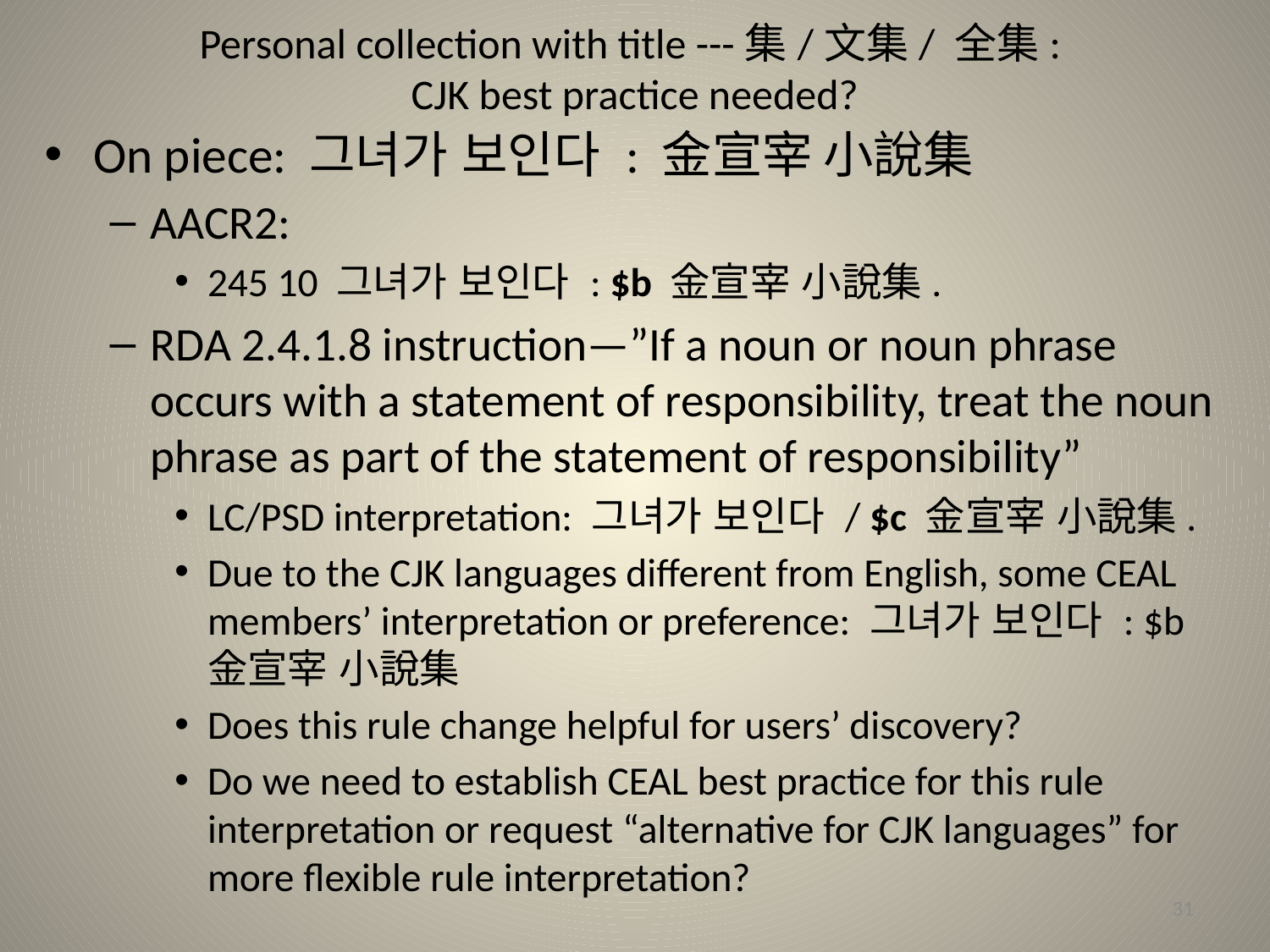

# Personal collection with title ---集/文集/ 全集: CJK best practice needed?
On piece: 그녀가 보인다 : 金宣宰 小說集
AACR2:
245 10 그녀가 보인다 : $b 金宣宰 小說集.
RDA 2.4.1.8 instruction—”If a noun or noun phrase occurs with a statement of responsibility, treat the noun phrase as part of the statement of responsibility”
LC/PSD interpretation: 그녀가 보인다 / $c 金宣宰 小說集.
Due to the CJK languages different from English, some CEAL members’ interpretation or preference: 그녀가 보인다 : $b 金宣宰 小說集
Does this rule change helpful for users’ discovery?
Do we need to establish CEAL best practice for this rule interpretation or request “alternative for CJK languages” for more flexible rule interpretation?

31